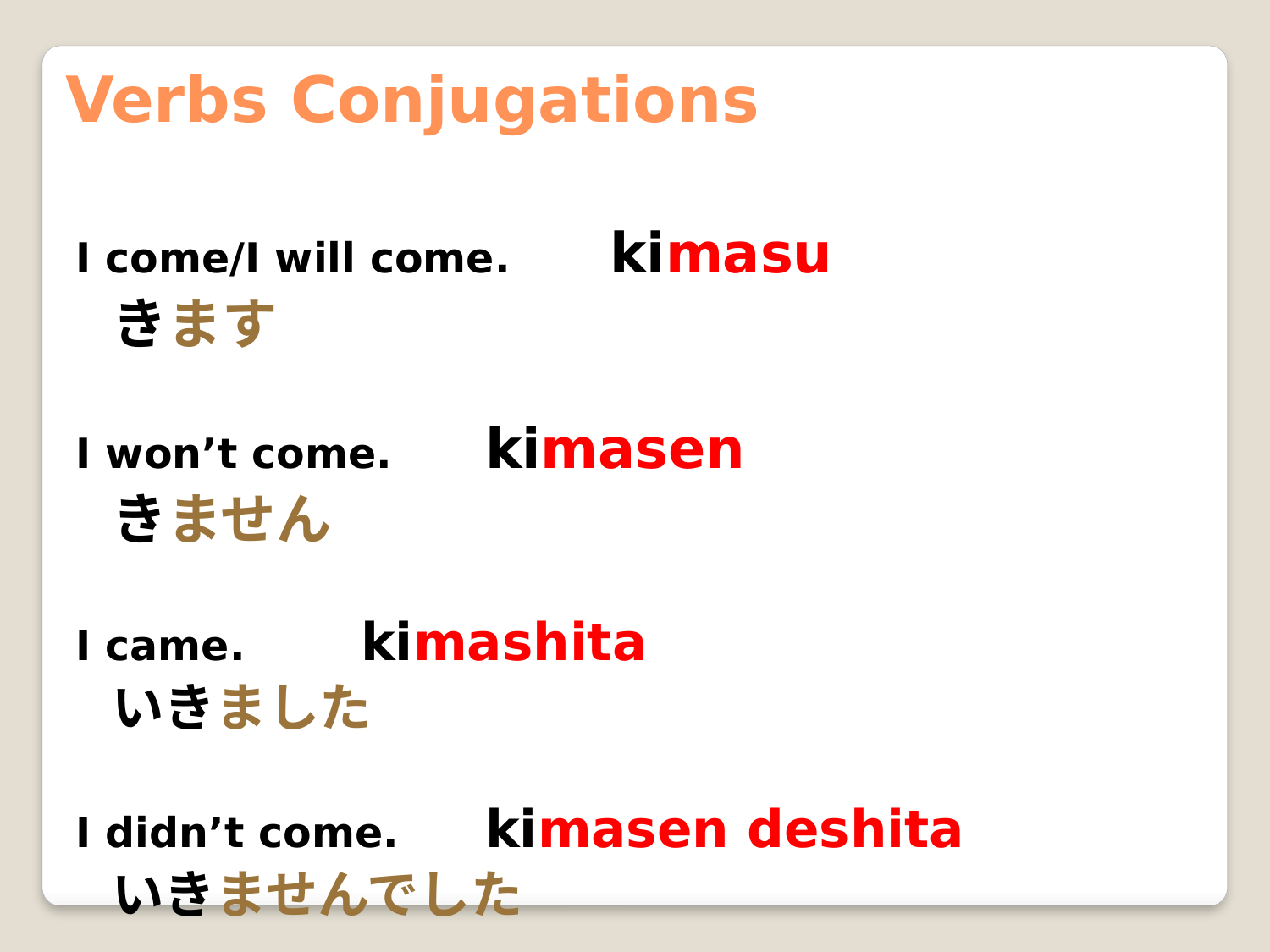

Verbs Conjugations
I come/I will come.	kimasu
					きます

I won’t come.		kimasen
					きません

I came.			kimashita
					いきました

I didn’t come.		kimasen deshita
					いきませんでした